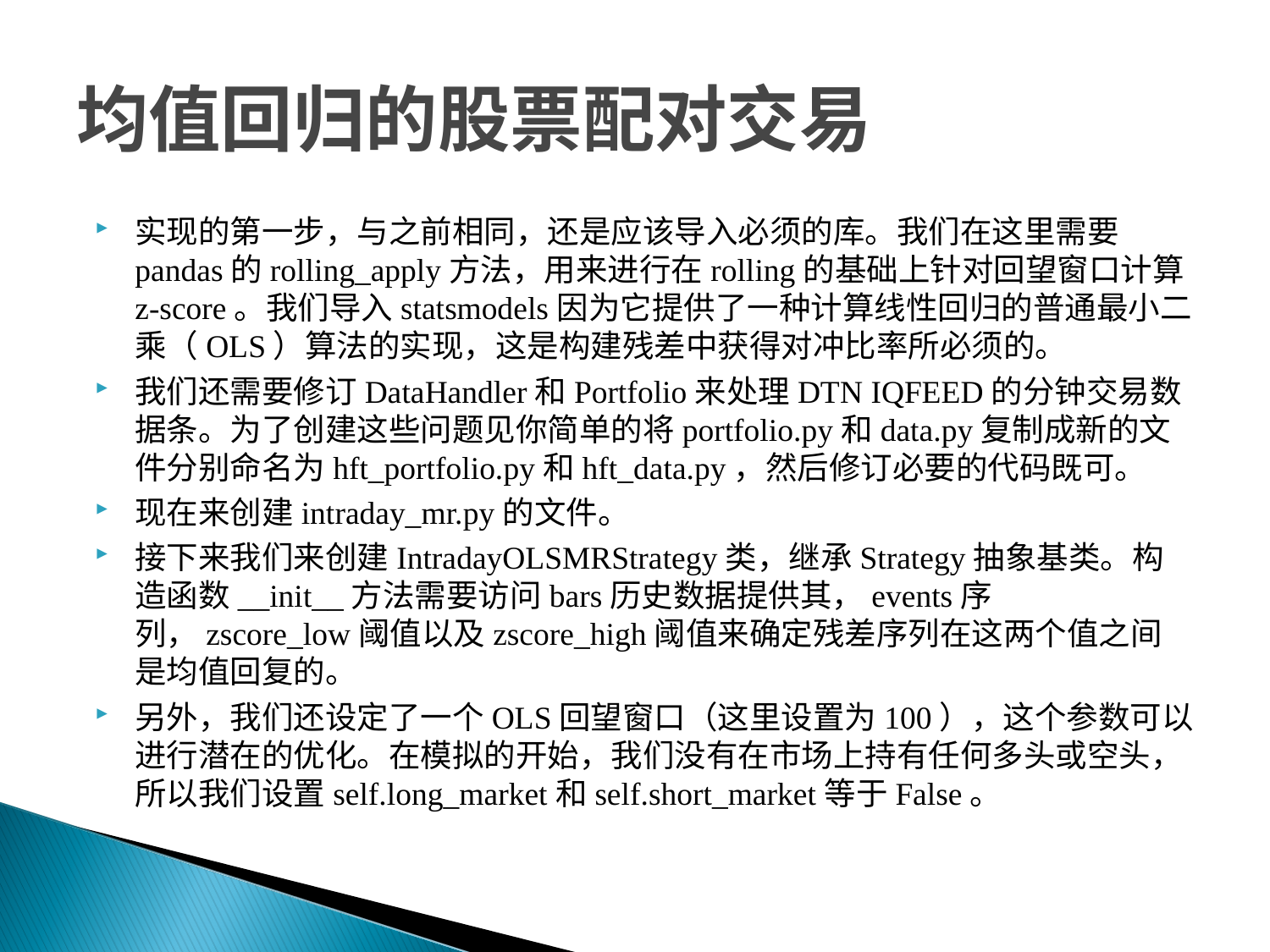

# 均值回归的股票配对交易
实现的第一步，与之前相同，还是应该导入必须的库。我们在这里需要pandas的rolling_apply方法，用来进行在rolling的基础上针对回望窗口计算z-score。我们导入statsmodels因为它提供了一种计算线性回归的普通最小二乘（OLS）算法的实现，这是构建残差中获得对冲比率所必须的。
我们还需要修订DataHandler和Portfolio来处理DTN IQFEED的分钟交易数据条。为了创建这些问题见你简单的将portfolio.py和data.py复制成新的文件分别命名为hft_portfolio.py和hft_data.py，然后修订必要的代码既可。
现在来创建intraday_mr.py的文件。
接下来我们来创建IntradayOLSMRStrategy类，继承Strategy抽象基类。构造函数__init__方法需要访问bars历史数据提供其，events序列，zscore_low阈值以及zscore_high阈值来确定残差序列在这两个值之间是均值回复的。
另外，我们还设定了一个OLS回望窗口（这里设置为100），这个参数可以进行潜在的优化。在模拟的开始，我们没有在市场上持有任何多头或空头，所以我们设置self.long_market和self.short_market等于False。